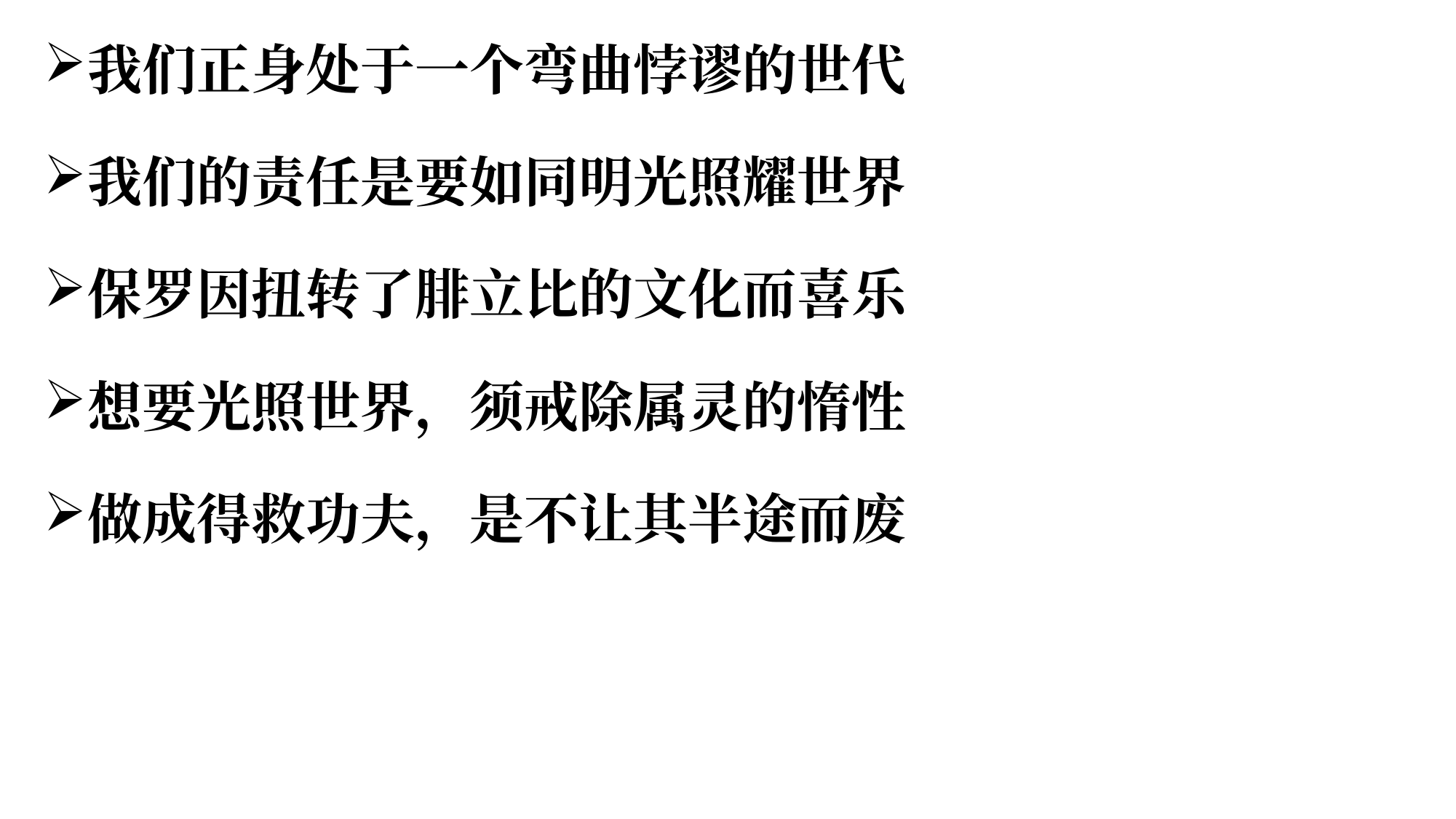

我们正身处于一个弯曲悖谬的世代

我们的责任是要如同明光照耀世界

保罗因扭转了腓立比的文化而喜乐

想要光照世界，须戒除属灵的惰性

做成得救功夫，是不让其半途而废